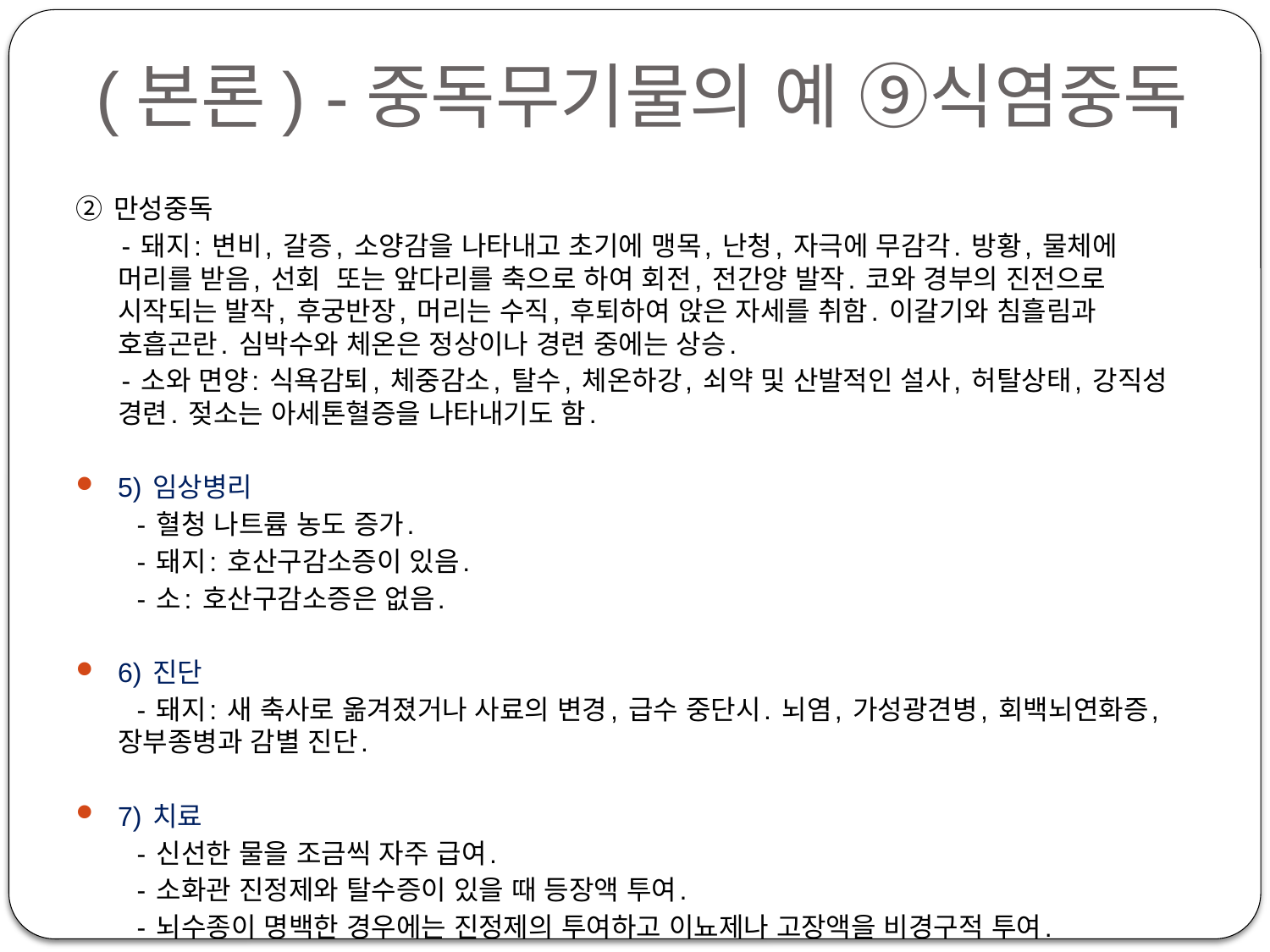

# (본론) -중독무기물의 예 ⑨식염중독

② 만성중독
      - 돼지: 변비, 갈증, 소양감을 나타내고 초기에 맹목, 난청, 자극에 무감각. 방황, 물체에 머리를 받음, 선회  또는 앞다리를 축으로 하여 회전, 전간양 발작. 코와 경부의 진전으로 시작되는 발작, 후궁반장, 머리는 수직, 후퇴하여 앉은 자세를 취함. 이갈기와 침흘림과 호흡곤란. 심박수와 체온은 정상이나 경련 중에는 상승.
      - 소와 면양: 식욕감퇴, 체중감소, 탈수, 체온하강, 쇠약 및 산발적인 설사, 허탈상태, 강직성 경련. 젖소는 아세톤혈증을 나타내기도 함.

5) 임상병리
        - 혈청 나트륨 농도 증가.
        - 돼지: 호산구감소증이 있음.
        - 소: 호산구감소증은 없음.

6) 진단
        - 돼지: 새 축사로 옮겨졌거나 사료의 변경, 급수 중단시. 뇌염, 가성광견병, 회백뇌연화증, 장부종병과 감별 진단.

7) 치료
        - 신선한 물을 조금씩 자주 급여.
        - 소화관 진정제와 탈수증이 있을 때 등장액 투여.
        - 뇌수종이 명백한 경우에는 진정제의 투여하고 이뇨제나 고장액을 비경구적 투여.